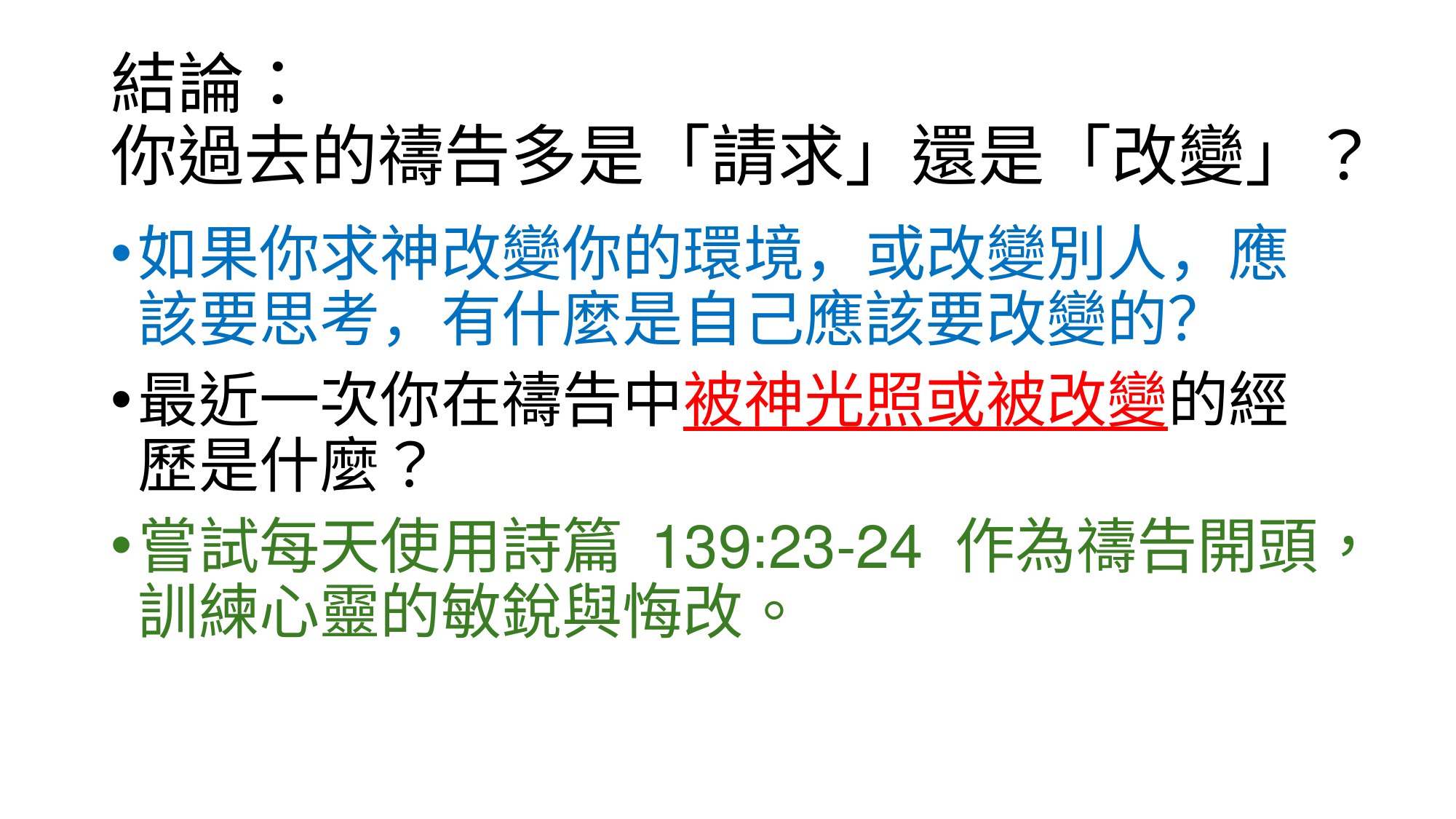

# 結論： 你過去的禱告多是「請求」還是「改變」？
如果你求神改變你的環境，或改變別人，應該要思考，有什麼是自己應該要改變的？
最近一次你在禱告中被神光照或被改變的經歷是什麼？
嘗試每天使用詩篇 139:23-24 作為禱告開頭，訓練心靈的敏銳與悔改。